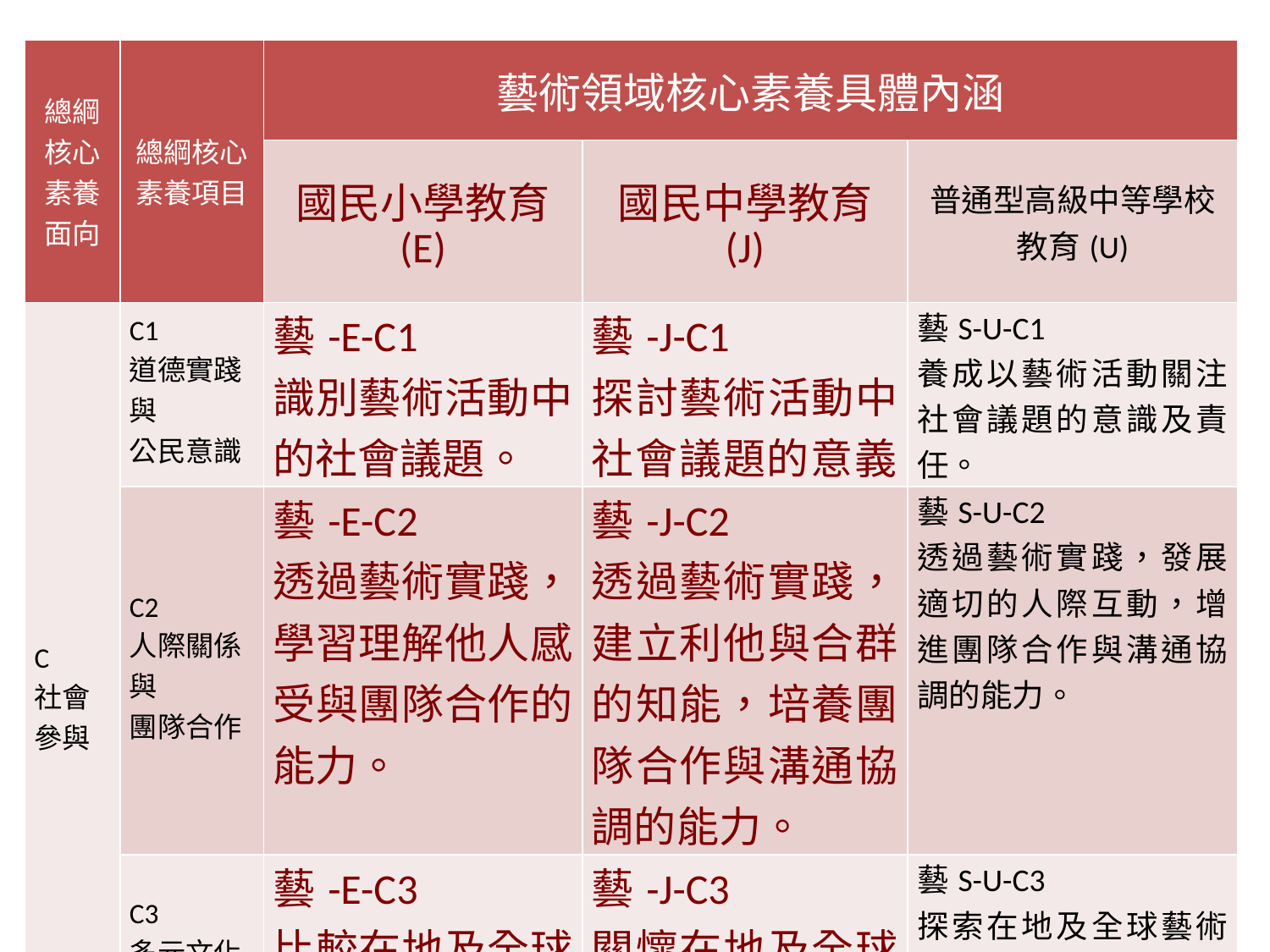

| 總綱核心素養面向 | 總綱核心 素養項目 | 藝術領域核心素養具體內涵 |  |  |
| --- | --- | --- | --- | --- |
|  |  | 國民小學教育 (E) | 國民中學教育 (J) | 普通型高級中等學校教育(U) |
| C 社會 參與 | C1 道德實踐 與 公民意識 | 藝-E-C1 識別藝術活動中的社會議題。 | 藝-J-C1 探討藝術活動中社會議題的意義。 | 藝S-U-C1 養成以藝術活動關注社會議題的意識及責任。 |
|  | C2 人際關係 與 團隊合作 | 藝-E-C2 透過藝術實踐，學習理解他人感受與團隊合作的能力。 | 藝-J-C2 透過藝術實踐，建立利他與合群的知能，培養團隊合作與溝通協調的能力。 | 藝S-U-C2 透過藝術實踐，發展適切的人際互動，增進團隊合作與溝通協調的能力。 |
|  | C3 多元文化 與 國際理解 | 藝-E-C3 比較在地及全球藝術與文化的多元性。 | 藝-J-C3 關懷在地及全球藝術與文化的多元與差異。 | 藝S-U-C3 探索在地及全球藝術與文化的多元與未來。 |